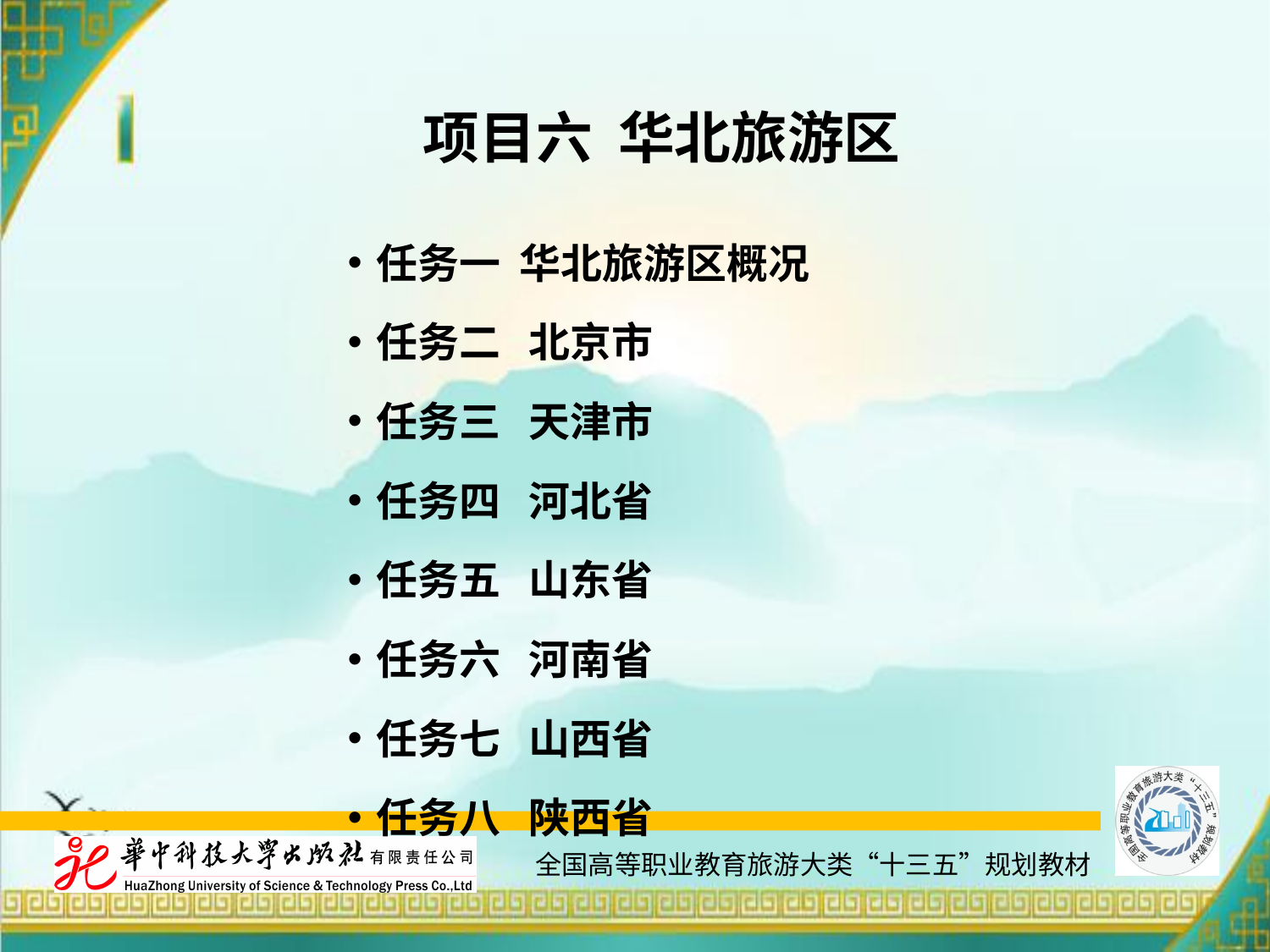

# 项目六  华北旅游区
任务一  华北旅游区概况
任务二   北京市
任务三   天津市
任务四   河北省
任务五   山东省
任务六   河南省
任务七   山西省
任务八   陕西省